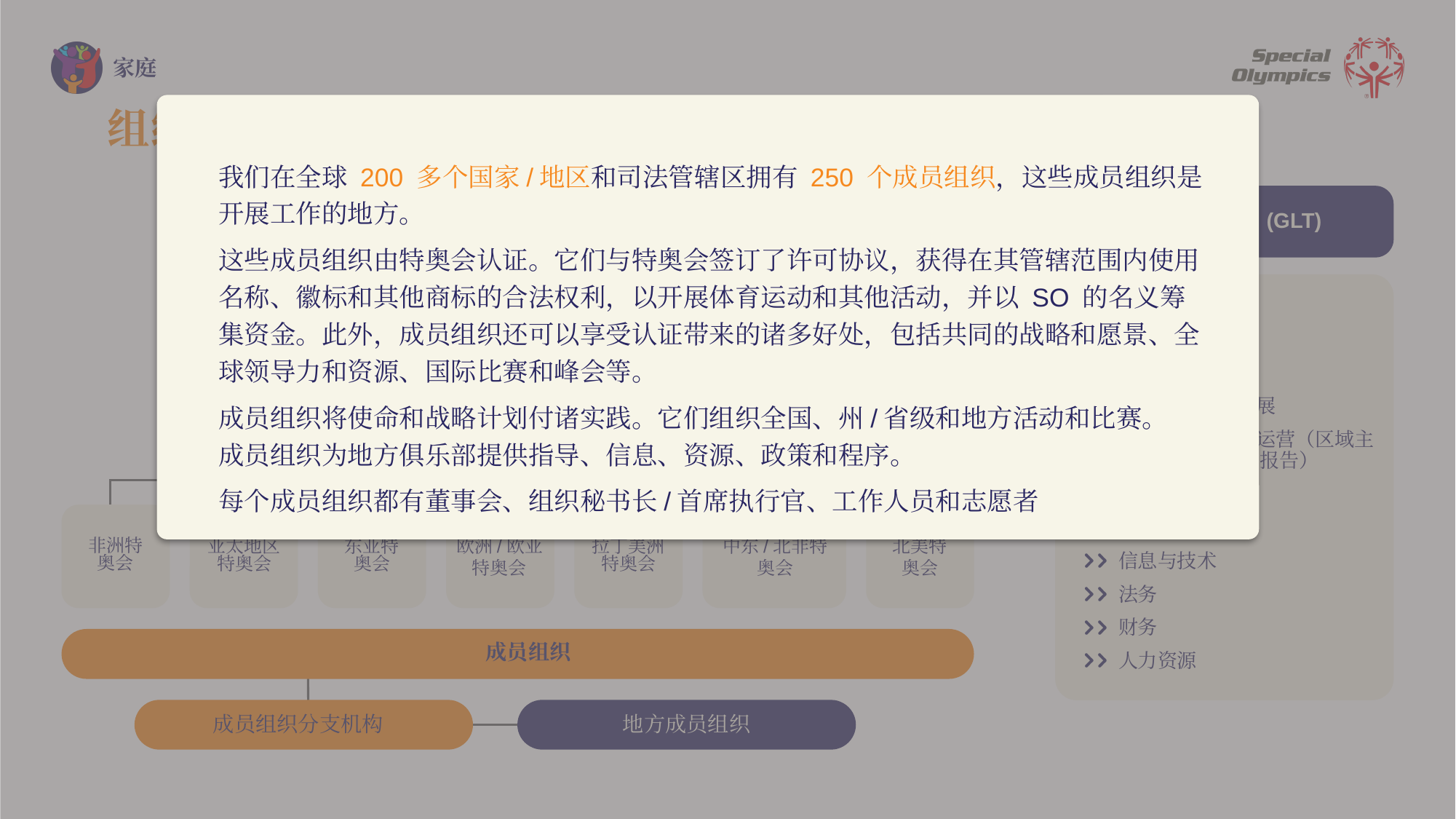

组织结构
我们在全球 200 多个国家/地区和司法管辖区拥有 250 个成员组织，这些成员组织是开展工作的地方。
这些成员组织由特奥会认证。它们与特奥会签订了许可协议，获得在其管辖范围内使用名称、徽标和其他商标的合法权利，以开展体育运动和其他活动，并以 SO 的名义筹集资金。此外，成员组织还可以享受认证带来的诸多好处，包括共同的战略和愿景、全球领导力和资源、国际比赛和峰会等。
成员组织将使命和战略计划付诸实践。它们组织全国、州/省级和地方活动和比赛。
成员组织为地方俱乐部提供指导、信息、资源、政策和程序。
每个成员组织都有董事会、组织秘书长/首席执行官、工作人员和志愿者

全球领导团队 (GLT)
国际特奥会理事会和委员会

运动与比赛
健康
全球青年与教育
领导力与组织发展
区域和成员组织运营（区域主席向 RPO 主管报告）
政府关系
营销传播
信息与技术
法务
财务
人力资源
国际特奥会 (SOI)

区域主席和常务董事）

欧洲/欧亚特奥会
中东/北非特
奥会
北美特
奥会
非洲特
奥会
亚太地区特奥会
东亚特
奥会
拉丁美洲特奥会

成员组织

成员组织分支机构
地方成员组织